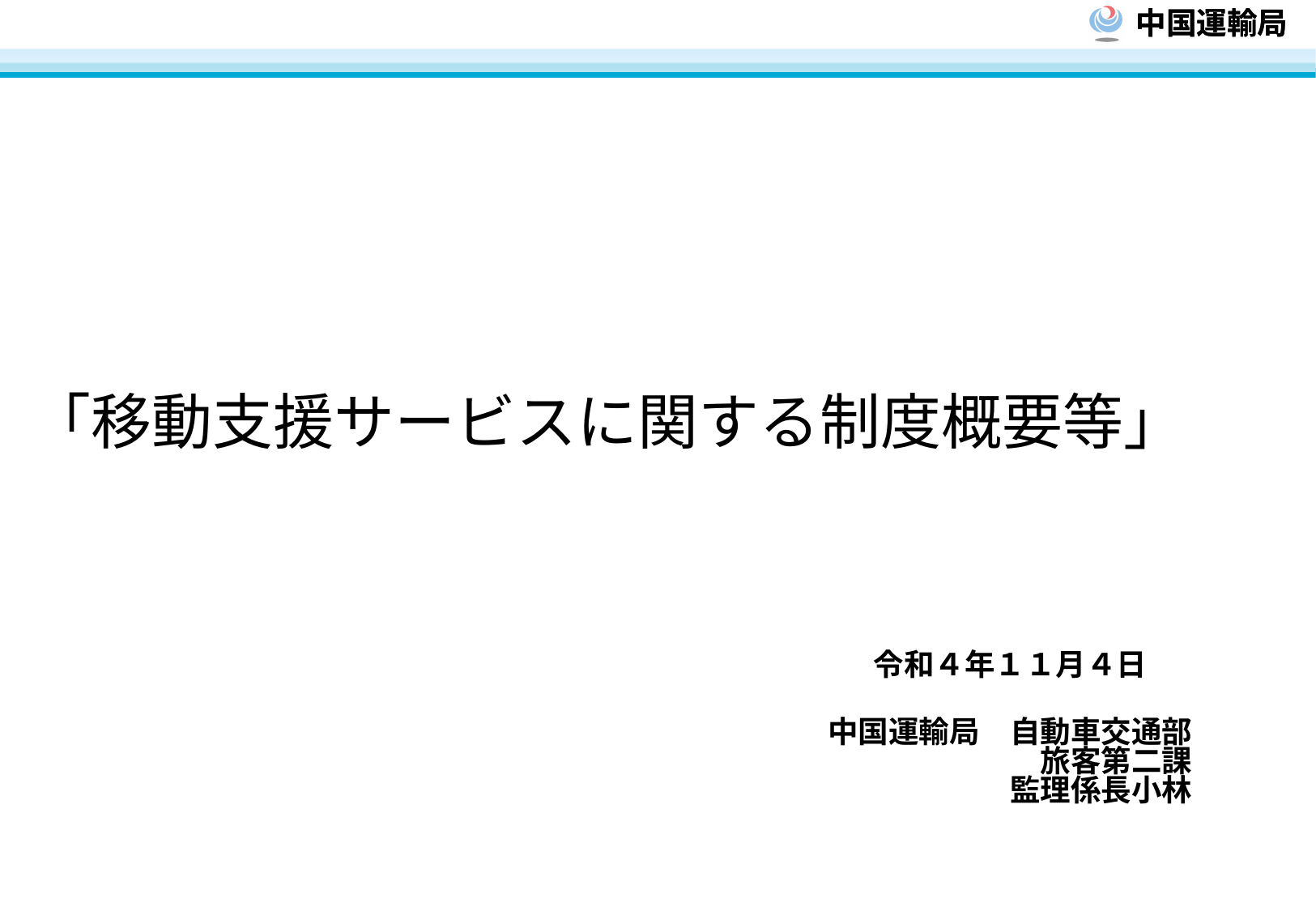

「移動支援サービスに関する制度概要等」
令和４年１１月４日
中国運輸局　自動車交通部
旅客第二課
監理係長小林